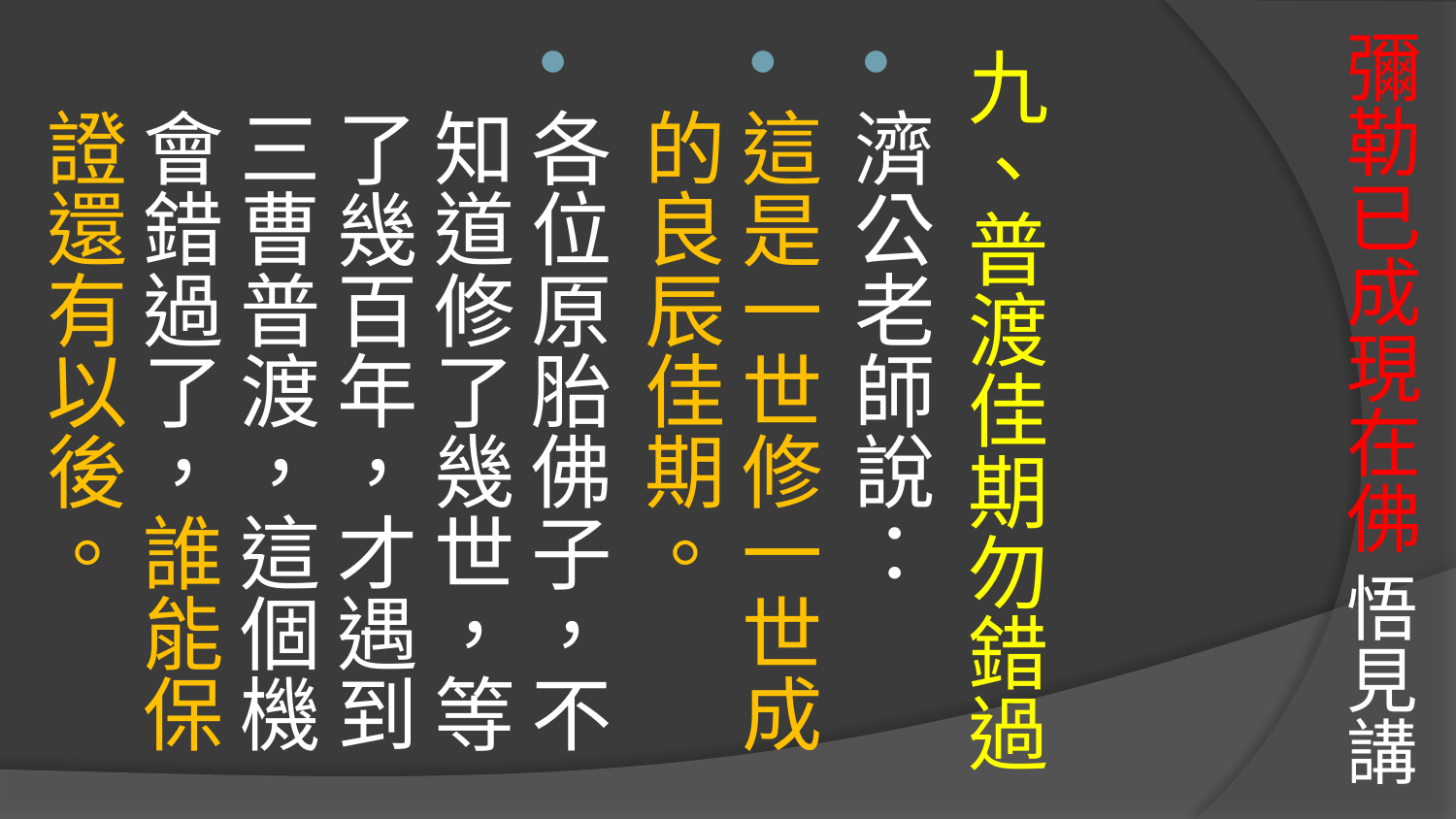

# 彌勒已成現在佛 悟見講
九、普渡佳期勿錯過
濟公老師說：
這是一世修一世成的良辰佳期。
各位原胎佛子，不知道修了幾世，等了幾百年，才遇到三曹普渡，這個機會錯過了，誰能保證還有以後。